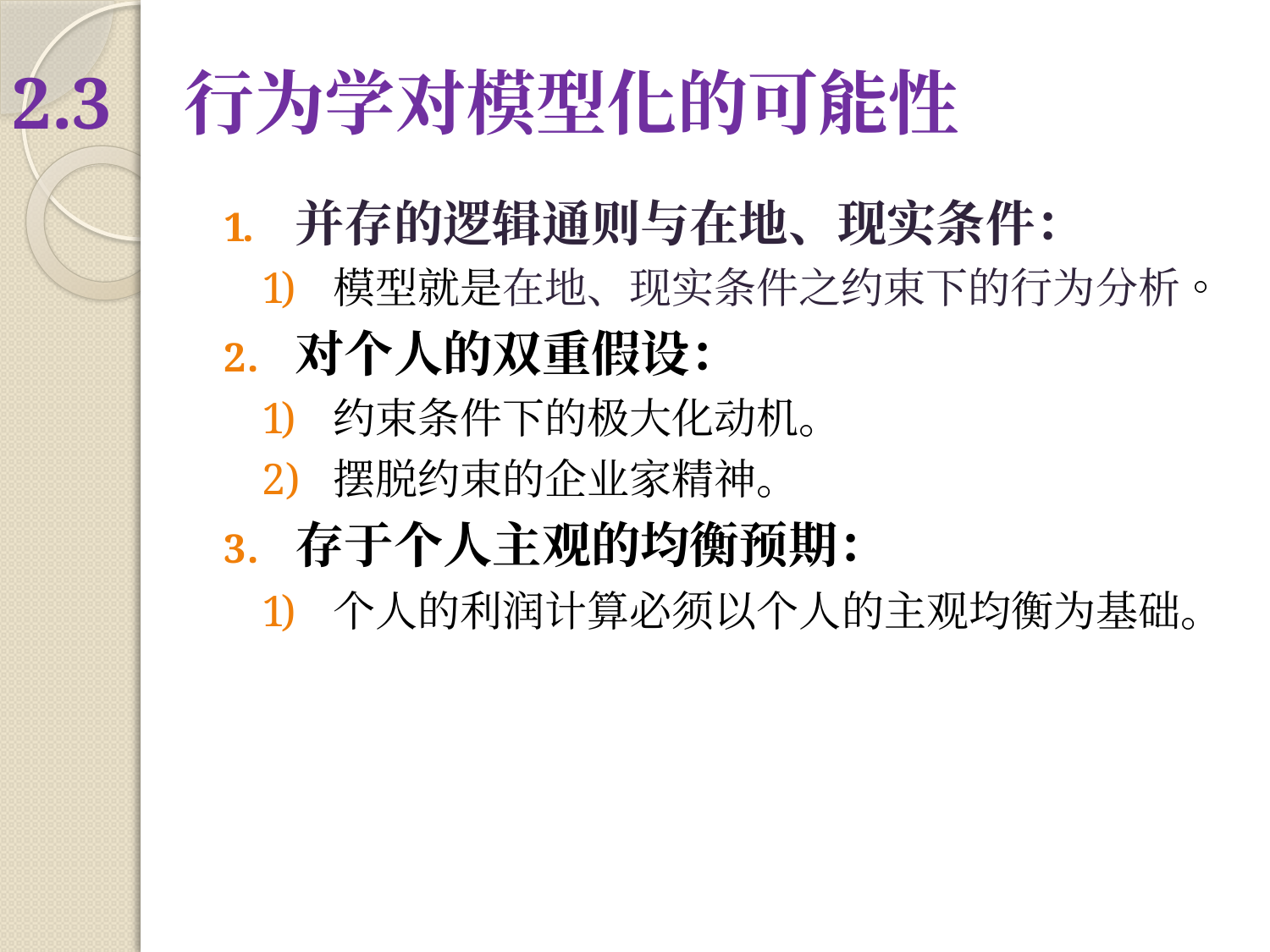

# 2.3   行为学对模型化的可能性
并存的逻辑通则与在地、现实条件：
模型就是在地、现实条件之约束下的行为分析。
对个人的双重假设：
约束条件下的极大化动机。
摆脱约束的企业家精神。
存于个人主观的均衡预期：
个人的利润计算必须以个人的主观均衡为基础。